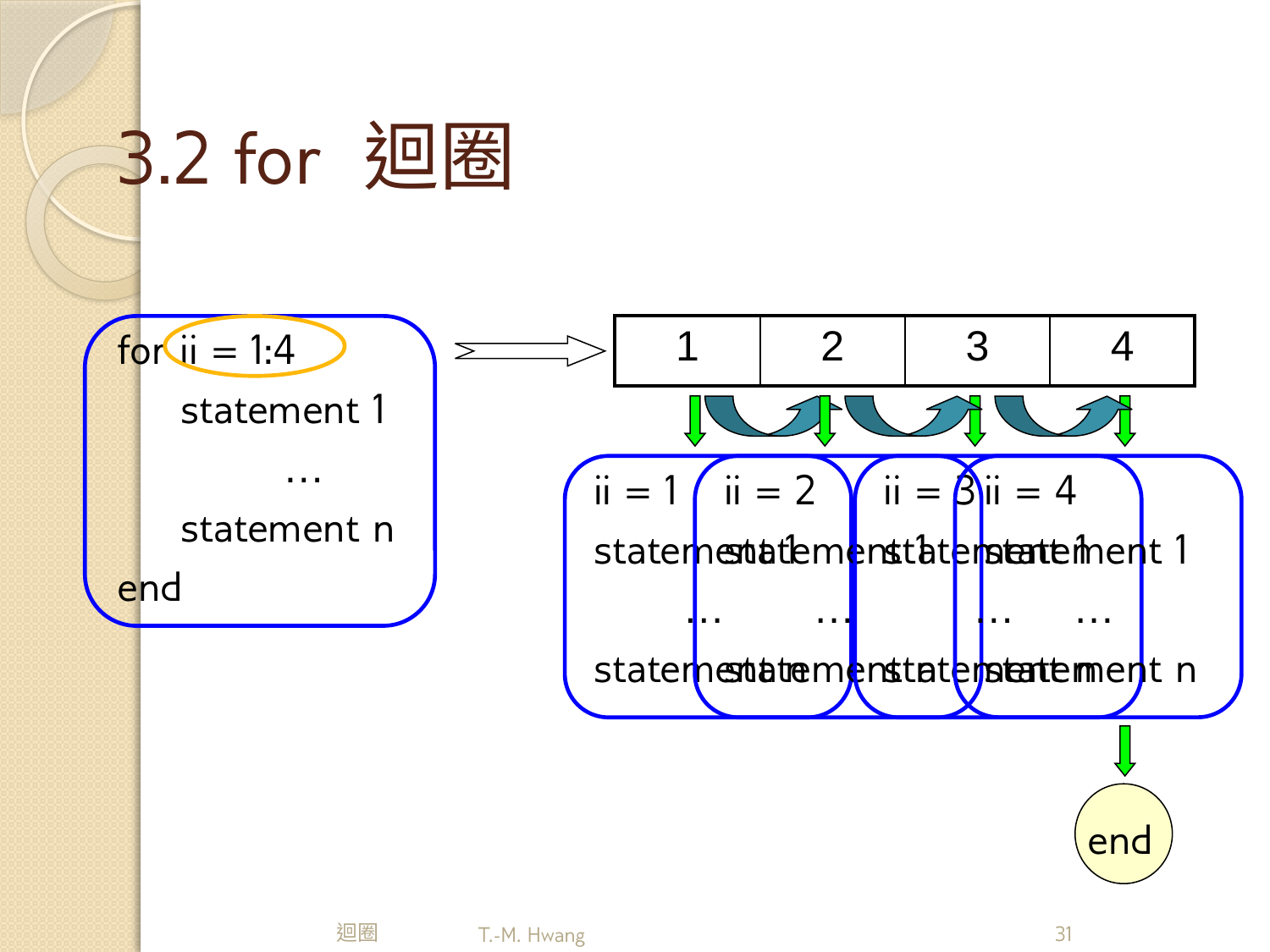

# 3.2 for 迴圈

for ii = 1:4
     statement 1
             …
     statement n
end

| 1 | 2 | 3 | 4 |
| --- | --- | --- | --- |

ii = 1
statement 1
       …
statement n

ii = 2
statement 1
       …
statement n

ii = 3
statement 1
       …
statement n

ii = 4
statement 1
       …
statement n

end
迴圈
31
T.-M. Hwang